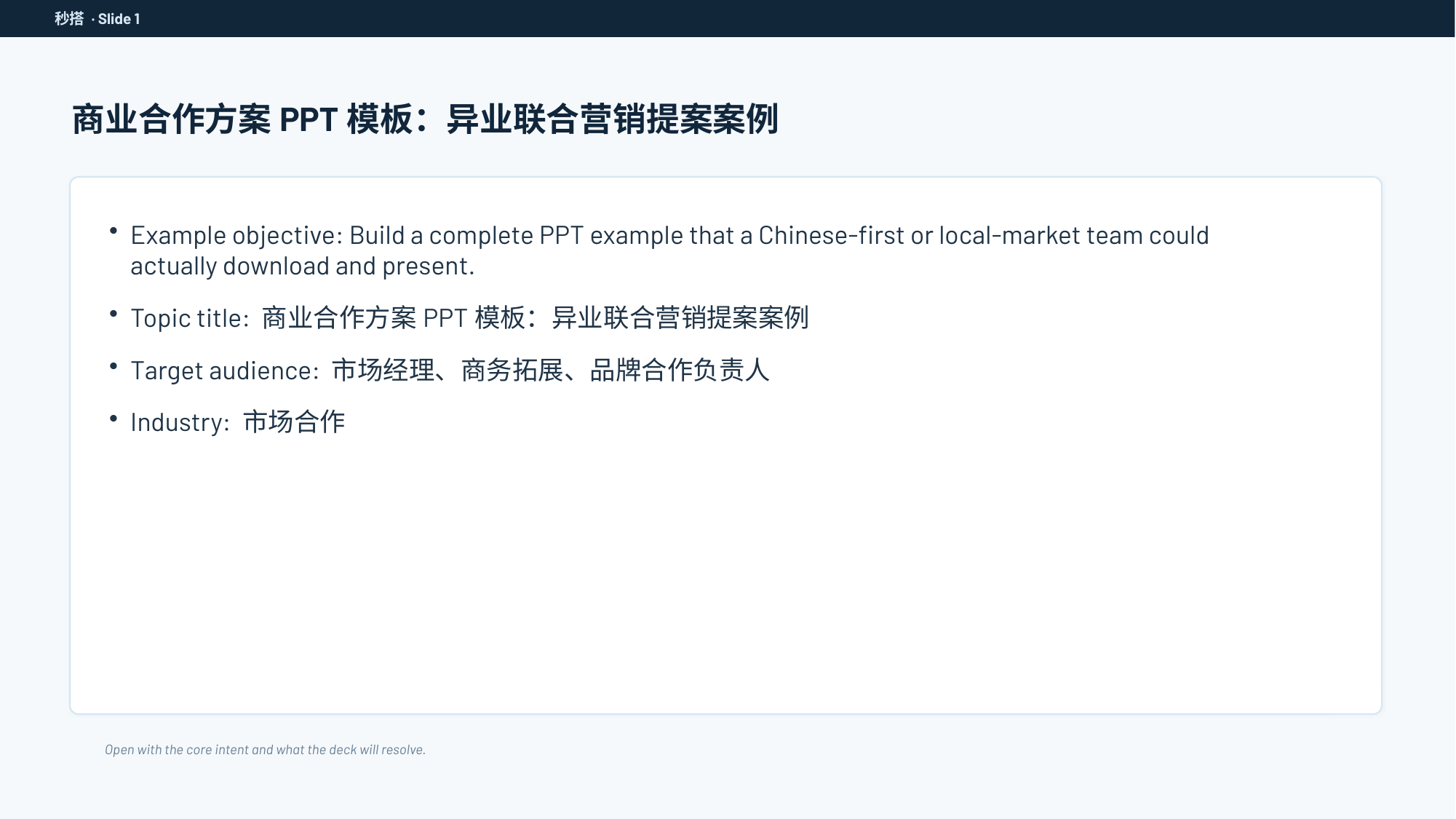

秒搭 · Slide 1
商业合作方案PPT模板：异业联合营销提案案例

Example objective: Build a complete PPT example that a Chinese-first or local-market team could actually download and present.
Topic title: 商业合作方案PPT模板：异业联合营销提案案例
Target audience: 市场经理、商务拓展、品牌合作负责人
Industry: 市场合作
Open with the core intent and what the deck will resolve.